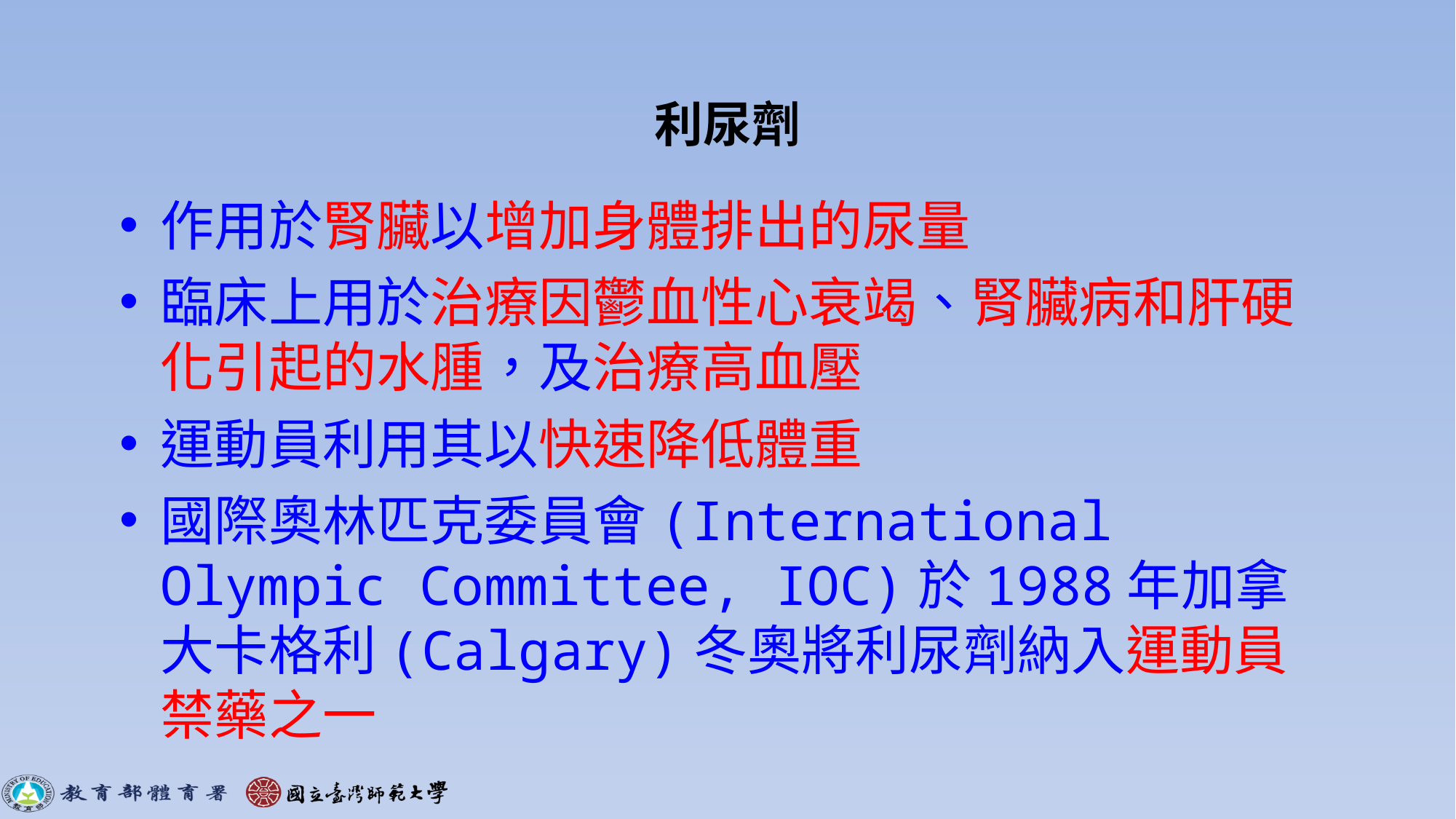

# 利尿劑
作用於腎臟以增加身體排出的尿量
臨床上用於治療因鬱血性心衰竭、腎臟病和肝硬化引起的水腫，及治療高血壓
運動員利用其以快速降低體重
國際奧林匹克委員會(International Olympic Committee, IOC)於1988年加拿大卡格利(Calgary)冬奧將利尿劑納入運動員禁藥之一